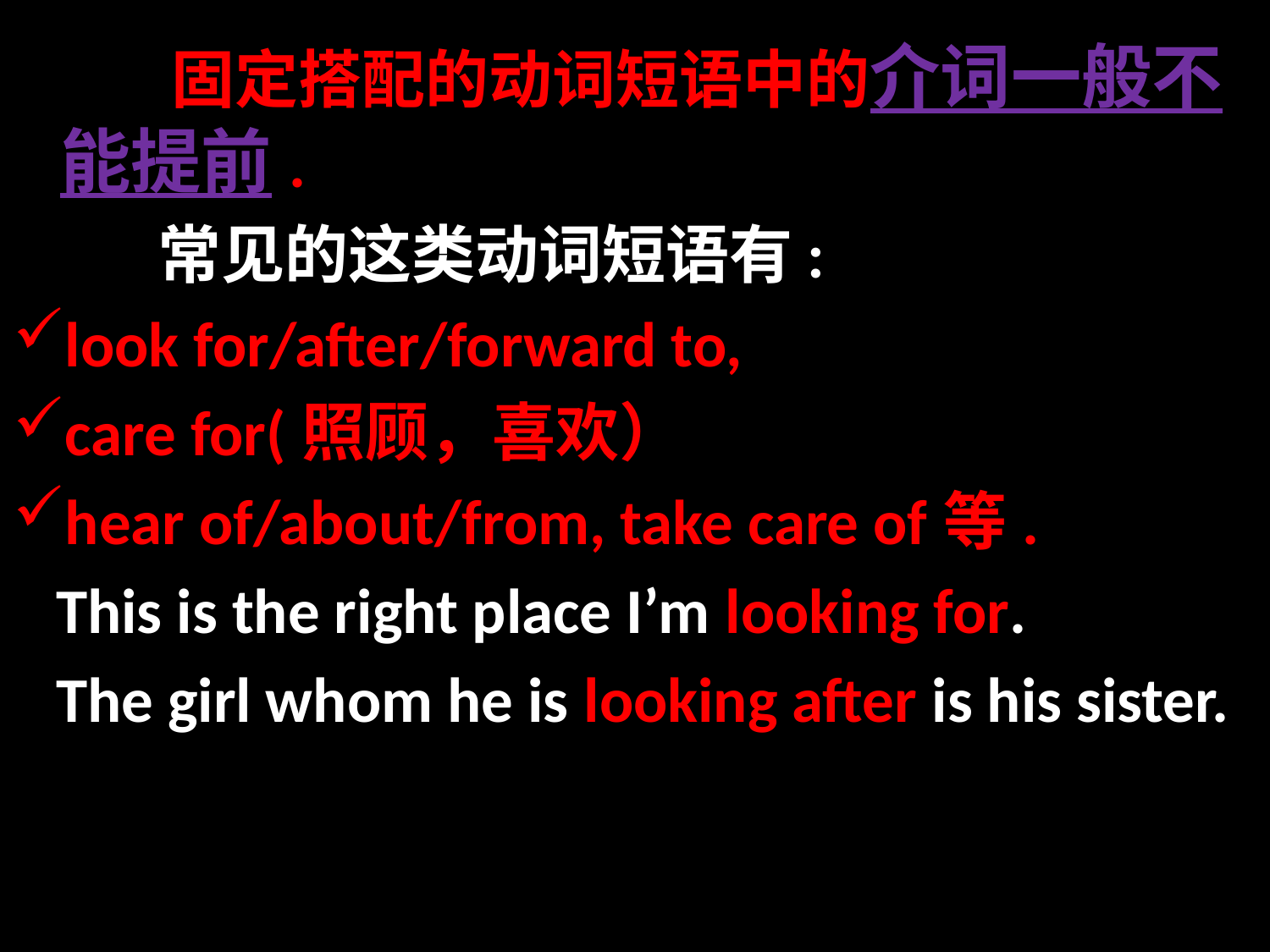

固定搭配的动词短语中的介词一般不能提前.
         常见的这类动词短语有:
look for/after/forward to,
care for(照顾，喜欢）
hear of/about/from, take care of等.
   This is the right place I’m looking for.
   The girl whom he is looking after is his sister.